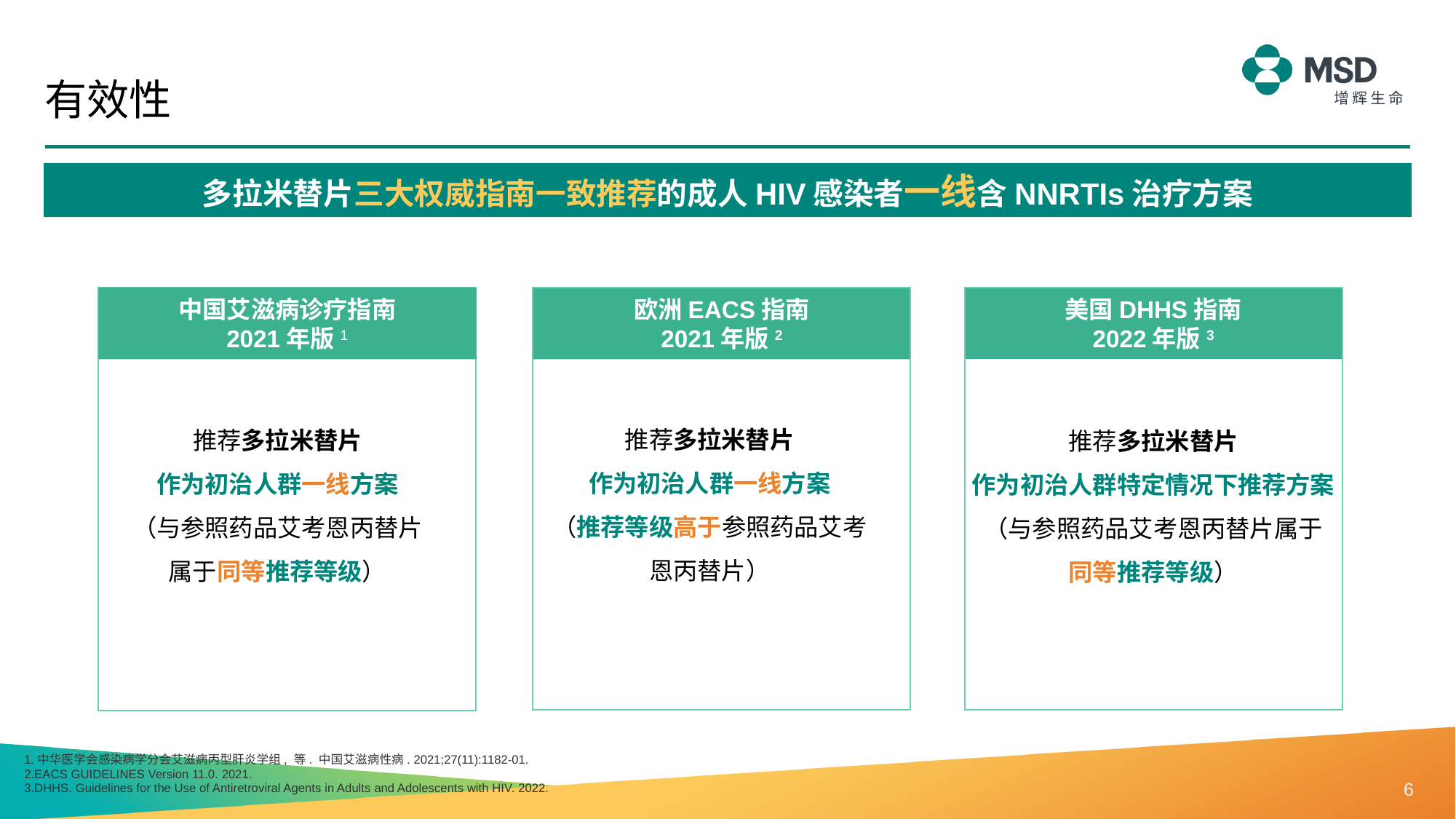

有效性
多拉米替片三大权威指南一致推荐的成人HIV感染者一线含NNRTIs治疗方案

美国DHHS指南
2022年版3

中国艾滋病诊疗指南
2021年版1
欧洲EACS指南
2021年版2
推荐多拉米替片
作为初治人群一线方案
（推荐等级高于参照药品艾考恩丙替片）
推荐多拉米替片
作为初治人群一线方案
（与参照药品艾考恩丙替片属于同等推荐等级）
推荐多拉米替片
作为初治人群特定情况下推荐方案
（与参照药品艾考恩丙替片属于
同等推荐等级）
1.中华医学会感染病学分会艾滋病丙型肝炎学组, 等. 中国艾滋病性病. 2021;27(11):1182-01.
2.EACS GUIDELINES Version 11.0. 2021.
3.DHHS. Guidelines for the Use of Antiretroviral Agents in Adults and Adolescents with HIV. 2022.
6